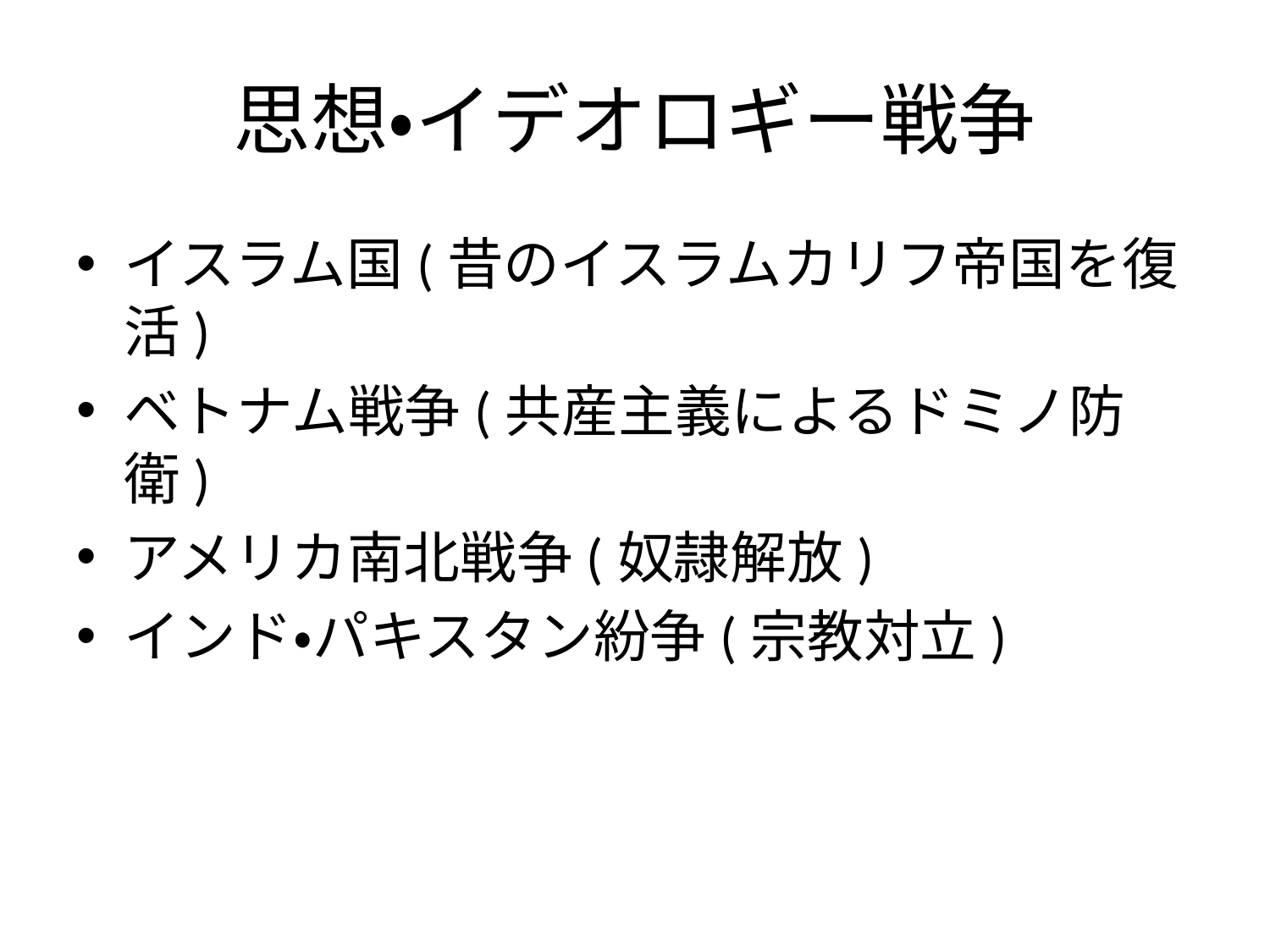

# 思想・イデオロギー戦争
イスラム国(昔のイスラムカリフ帝国を復活)
ベトナム戦争(共産主義によるドミノ防衛)
アメリカ南北戦争(奴隷解放)
インド・パキスタン紛争(宗教対立)